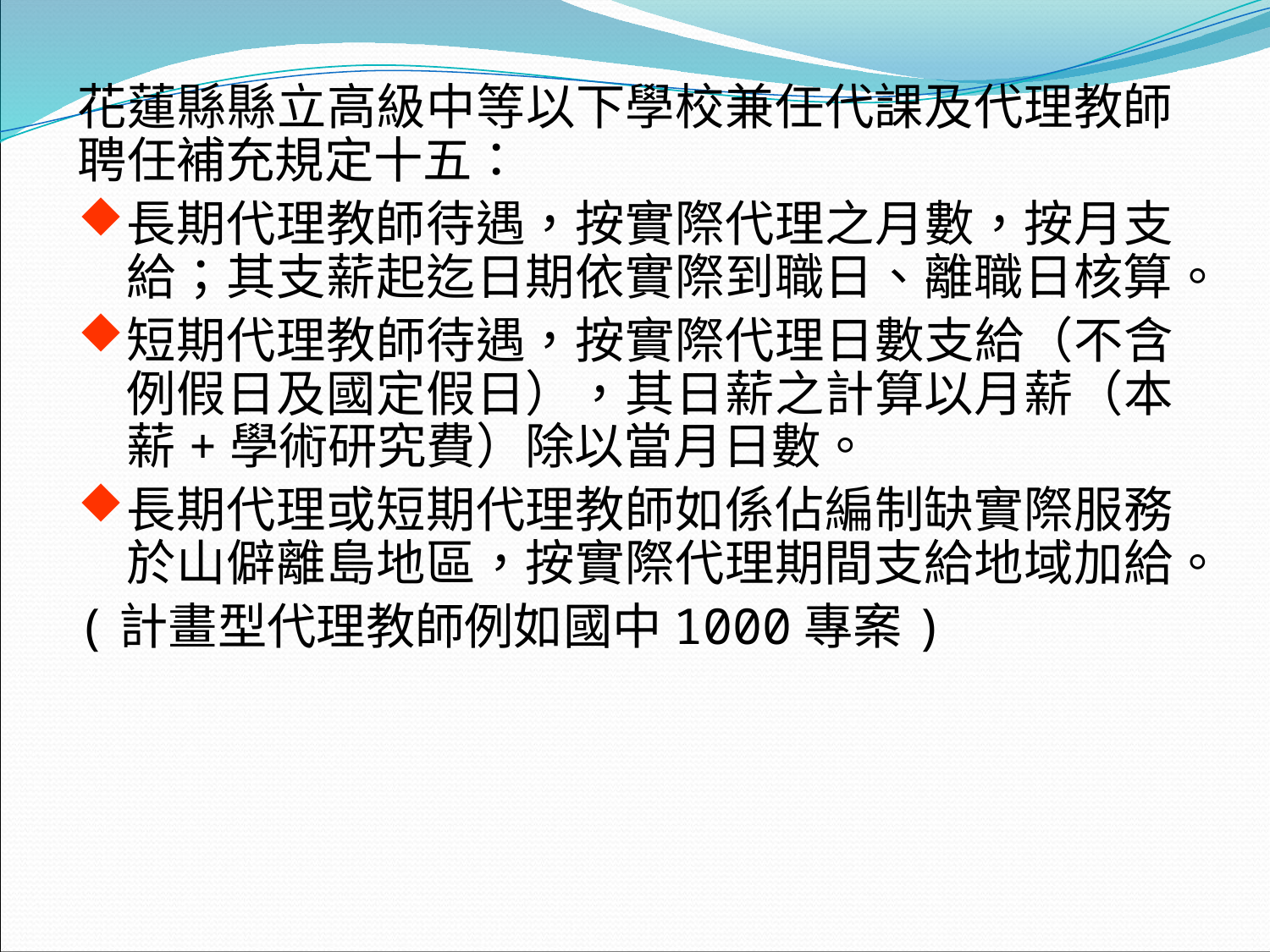

花蓮縣縣立高級中等以下學校兼任代課及代理教師聘任補充規定十五：
長期代理教師待遇，按實際代理之月數，按月支給；其支薪起迄日期依實際到職日、離職日核算。
短期代理教師待遇，按實際代理日數支給（不含例假日及國定假日），其日薪之計算以月薪（本薪+學術研究費）除以當月日數。
長期代理或短期代理教師如係佔編制缺實際服務於山僻離島地區，按實際代理期間支給地域加給。
(計畫型代理教師例如國中1000專案)